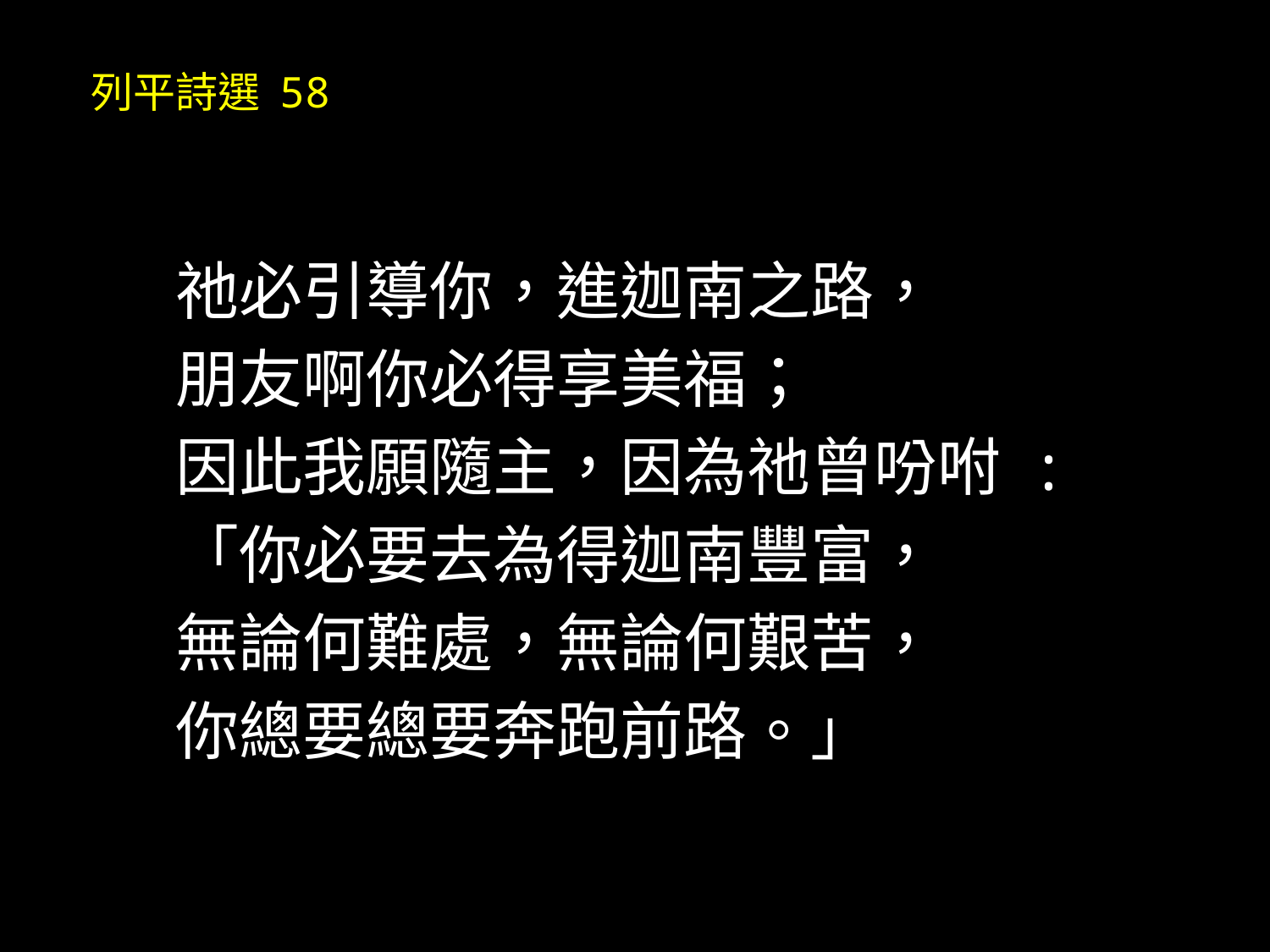

# 列平詩選 58
祂必引導你，進迦南之路，
朋友啊你必得享美福；
因此我願隨主，因為祂曾吩咐 :
「你必要去為得迦南豐富，
無論何難處，無論何艱苦，
你總要總要奔跑前路。」